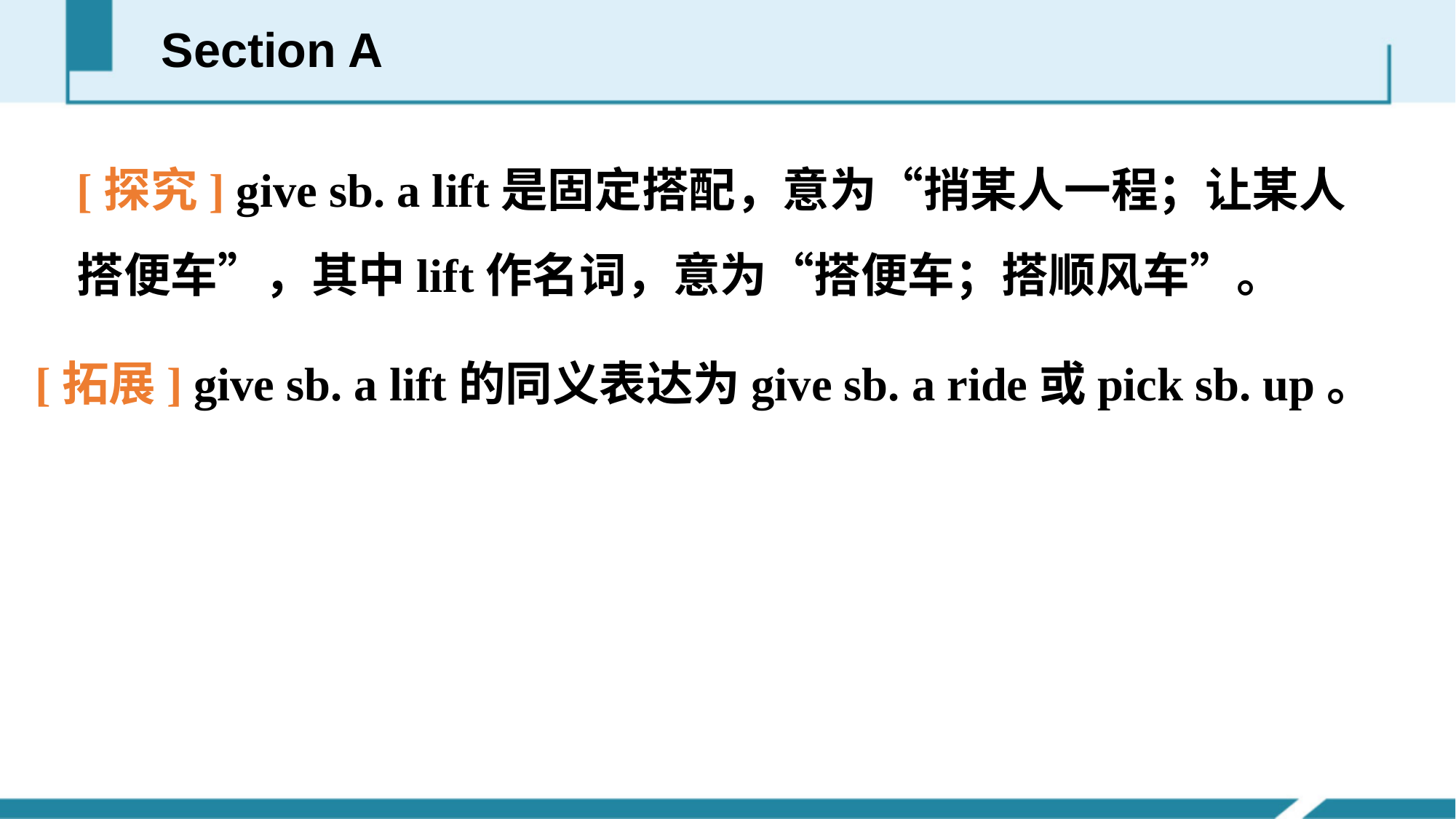

Section A
[探究] give sb. a lift是固定搭配，意为“捎某人一程；让某人搭便车”，其中lift作名词，意为“搭便车；搭顺风车”。
[拓展] give sb. a lift的同义表达为give sb. a ride或pick sb. up。